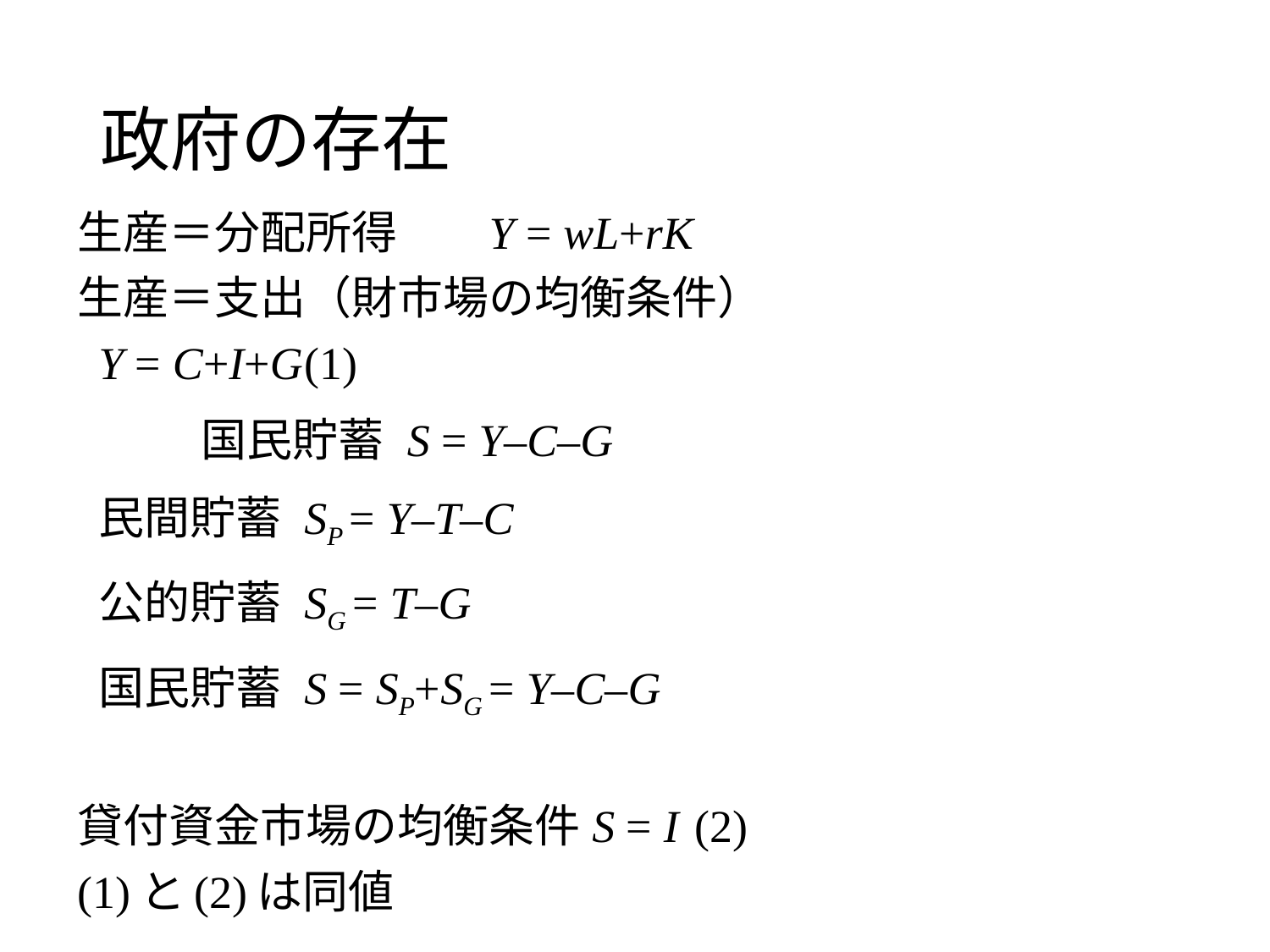

# 政府の存在
生産＝分配所得		Y = wL+rK
生産＝支出（財市場の均衡条件）
							Y = C+I+G			(1)
   		国民貯蓄	S = Y–C–G
			民間貯蓄	SP = Y–T–C
			公的貯蓄	SG = T–G
			国民貯蓄	S = SP+SG = Y–C–G

貸付資金市場の均衡条件	S = I			(2)
(1)と(2)は同値